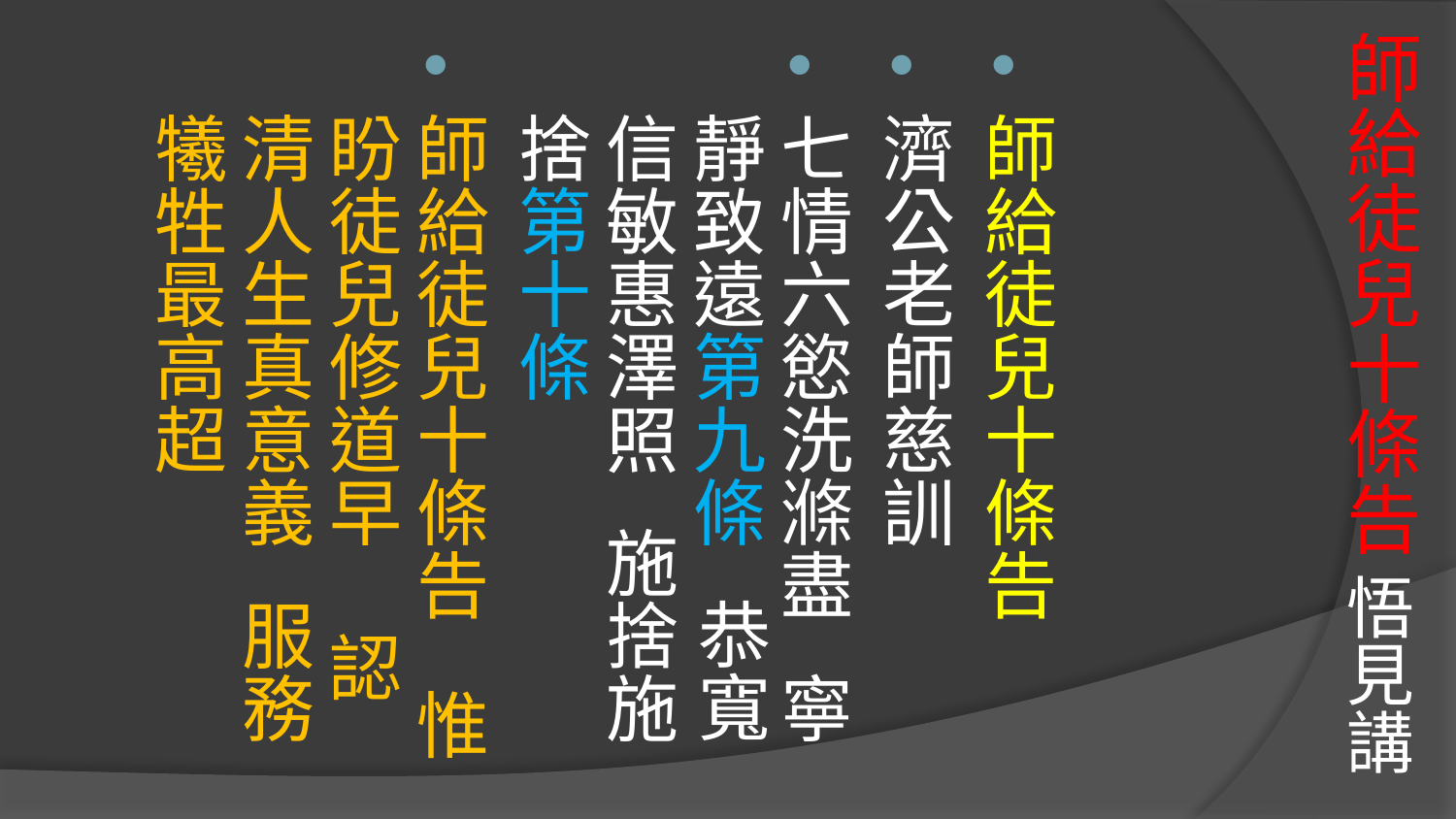

# 師給徒兒十條告 悟見講
師給徒兒十條告
濟公老師慈訓
七情六慾洗滌盡   寧靜致遠第九條   恭寬信敏惠澤照   施捨施捨第十條
師給徒兒十條告    惟盼徒兒修道早     認清人生真意義   服務犧牲最高超